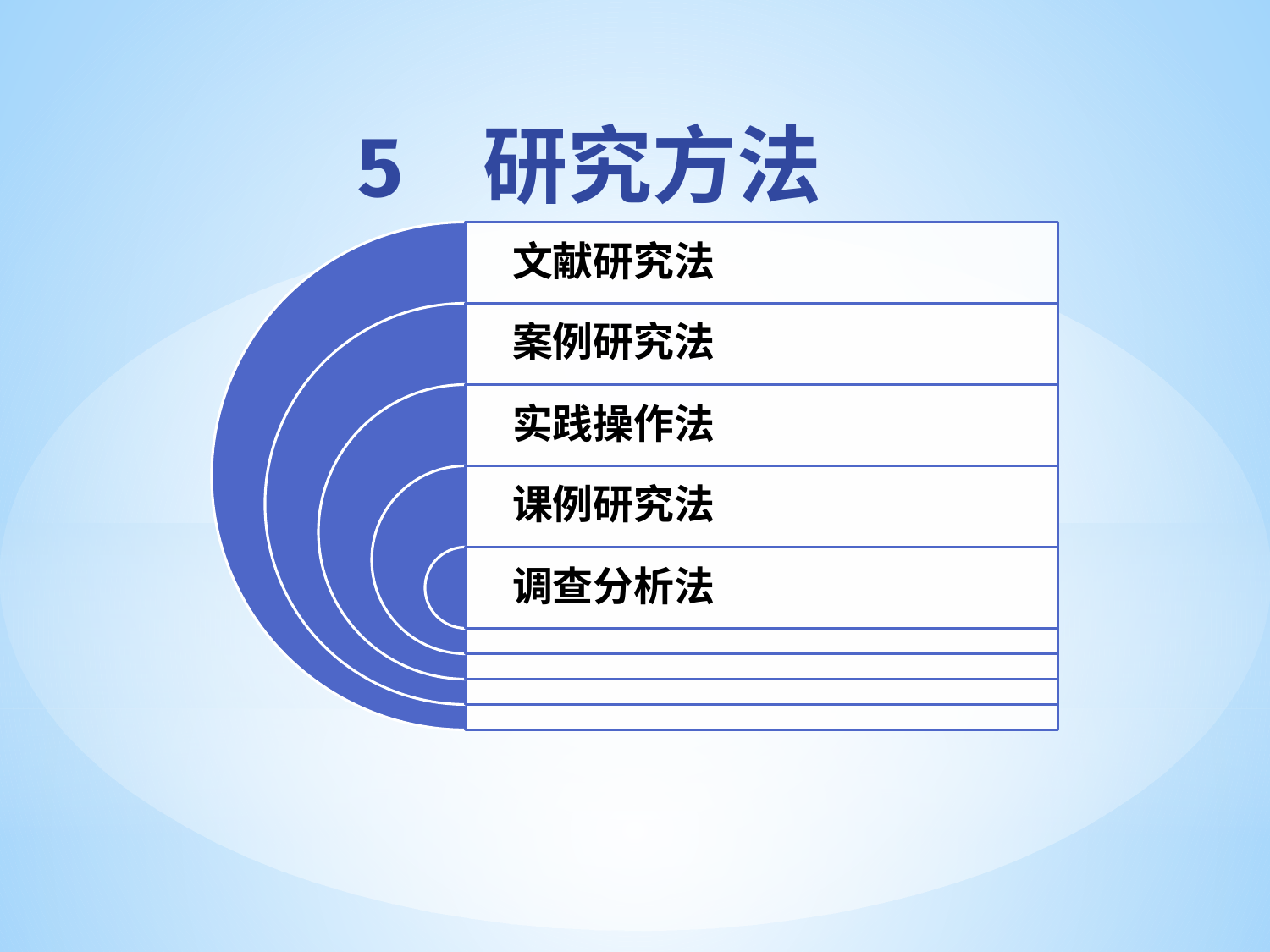

5   研究方法
文献研究法
案例研究法
实践操作法
课例研究法
调查分析法